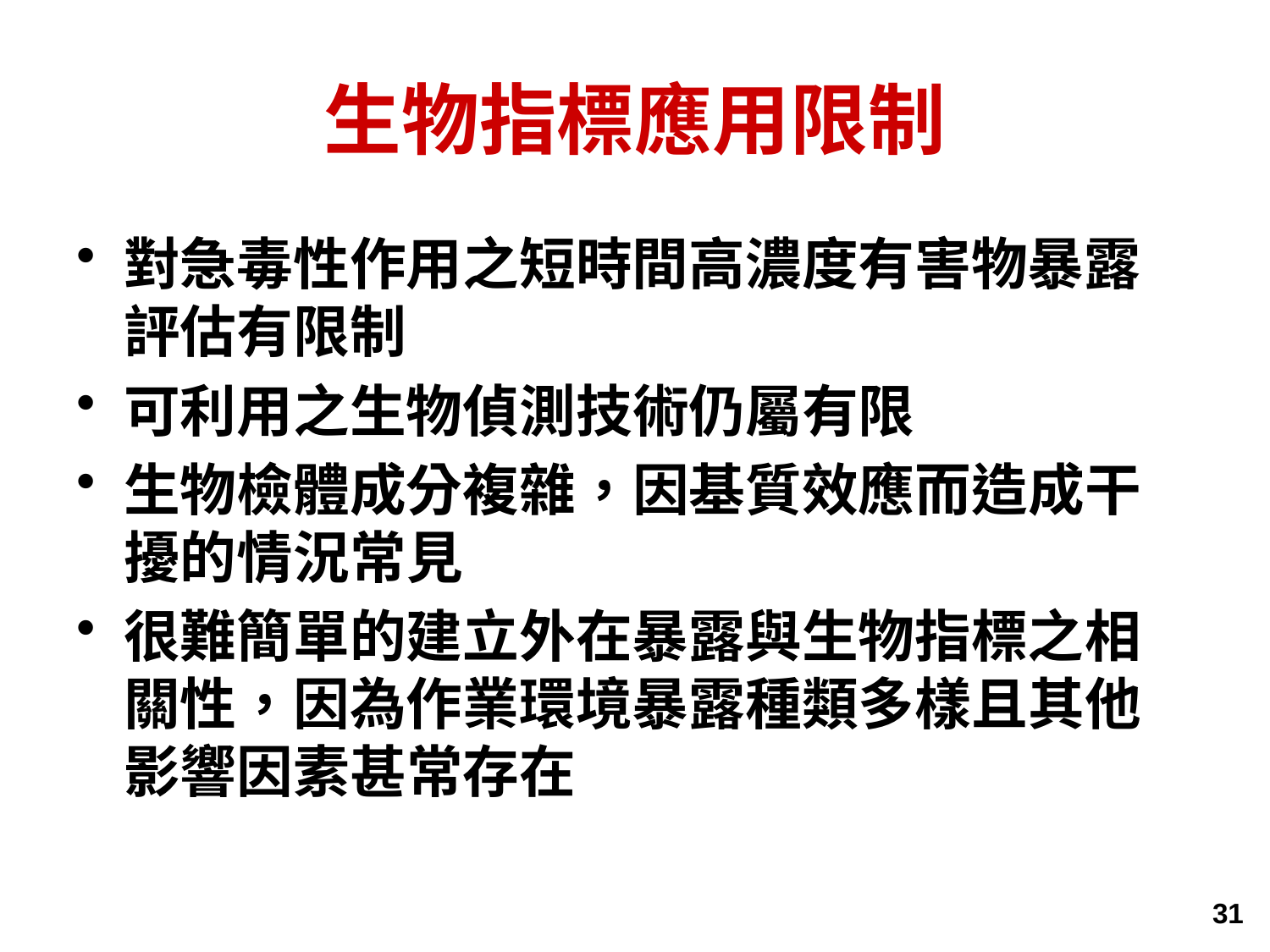

# 生物指標應用限制
對急毒性作用之短時間高濃度有害物暴露評估有限制
可利用之生物偵測技術仍屬有限
生物檢體成分複雜，因基質效應而造成干擾的情況常見
很難簡單的建立外在暴露與生物指標之相關性，因為作業環境暴露種類多樣且其他影響因素甚常存在
31